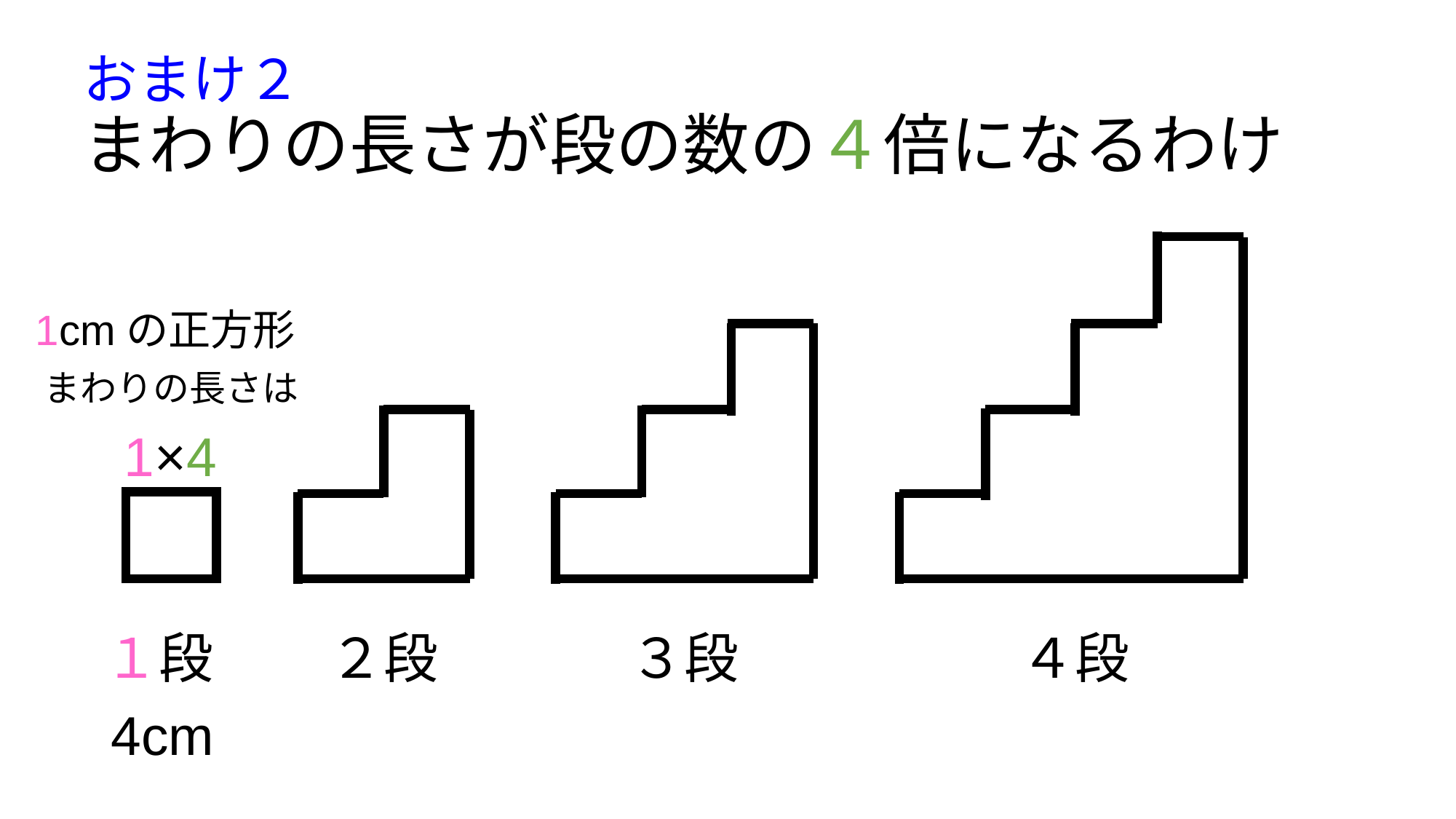

おまけ２
まわりの長さが段の数の４倍になるわけ
1cmの正方形
まわりの長さは
1×4

１段
２段
３段
４段
4cm